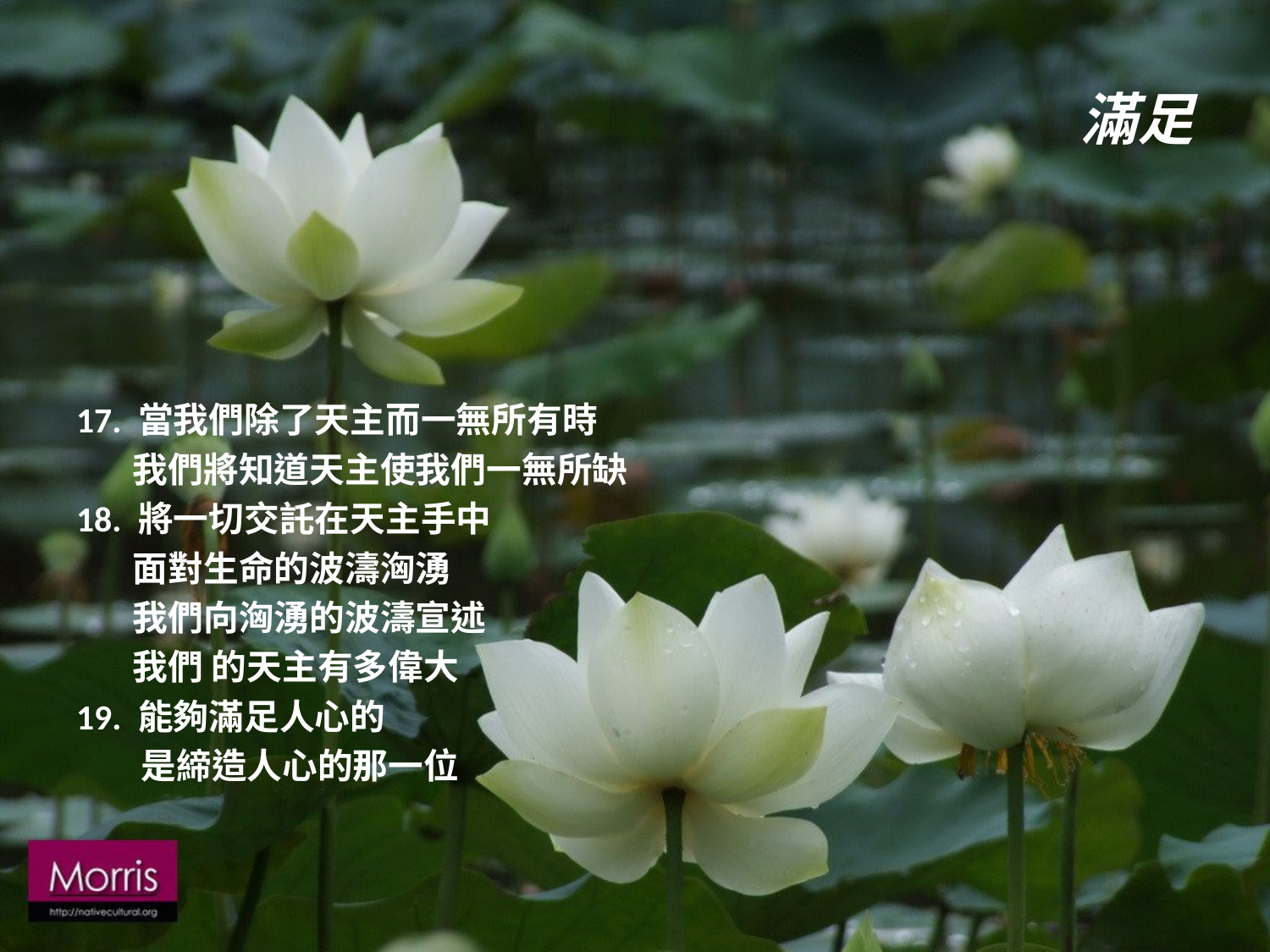

# 滿足
17. 當我們除了天主而一無所有時
      我們將知道天主使我們一無所缺
18. 將一切交託在天主手中
      面對生命的波濤洶湧
      我們向洶湧的波濤宣述
      我們 的天主有多偉大
19. 能夠滿足人心的
       是締造人心的那一位